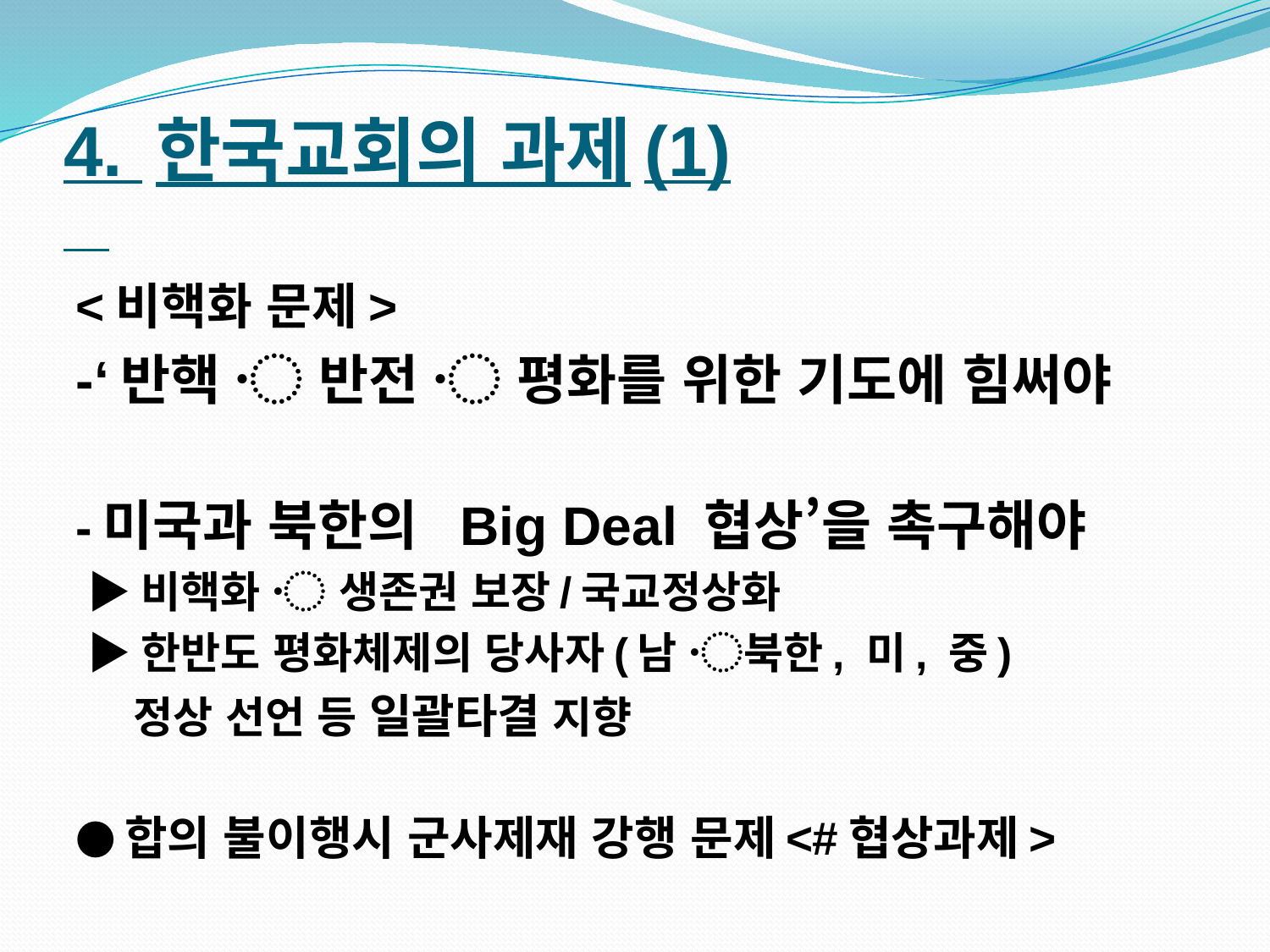

# 4. 한국교회의 과제(1)
<비핵화 문제>
-‘반핵 〮 반전 〮 평화를 위한 기도에 힘써야

-미국과 북한의  Big Deal 협상’을 촉구해야
 ▶비핵화 〮 생존권 보장/국교정상화
 ▶한반도 평화체제의 당사자(남 〮북한, 미, 중)
    정상 선언 등 일괄타결 지향

●합의 불이행시 군사제재 강행 문제<#협상과제>